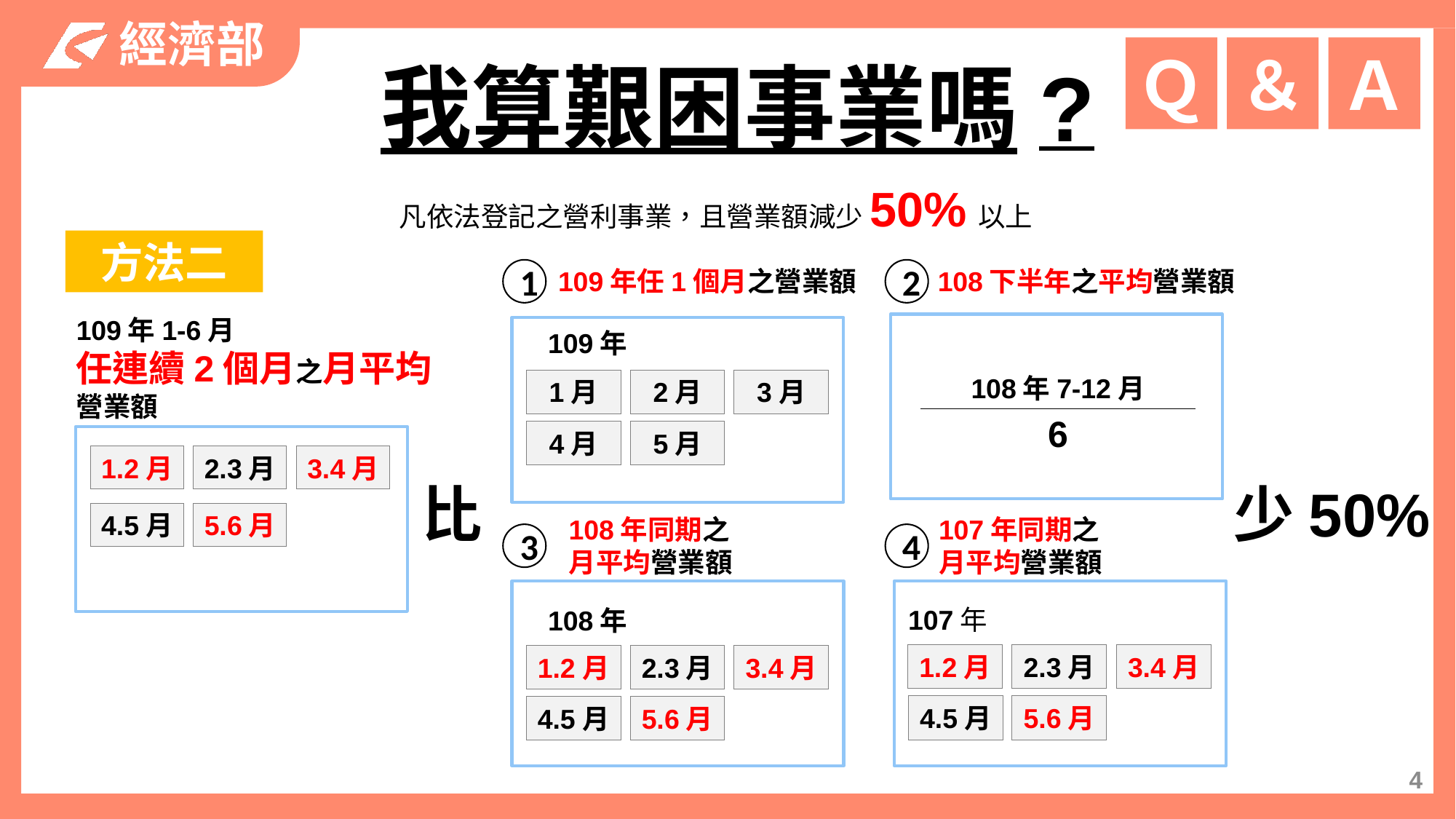

我算艱困事業嗎?
Ｑ
＆
Ａ
凡依法登記之營利事業，且營業額減少50%以上
方法二
109年任1個月之營業額
108下半年之平均營業額
1
2
109年1-6月
任連續2個月之月平均營業額

109年
108年7-12月
1月
2月
3月
6
4月
5月

1.2月
2.3月
3.4月
比
少50%
4.5月
5.6月
108年同期之
月平均營業額
107年同期之
月平均營業額
3
4

107年
108年
1.2月
2.3月
3.4月
1.2月
2.3月
3.4月
4.5月
5.6月
4.5月
5.6月
4